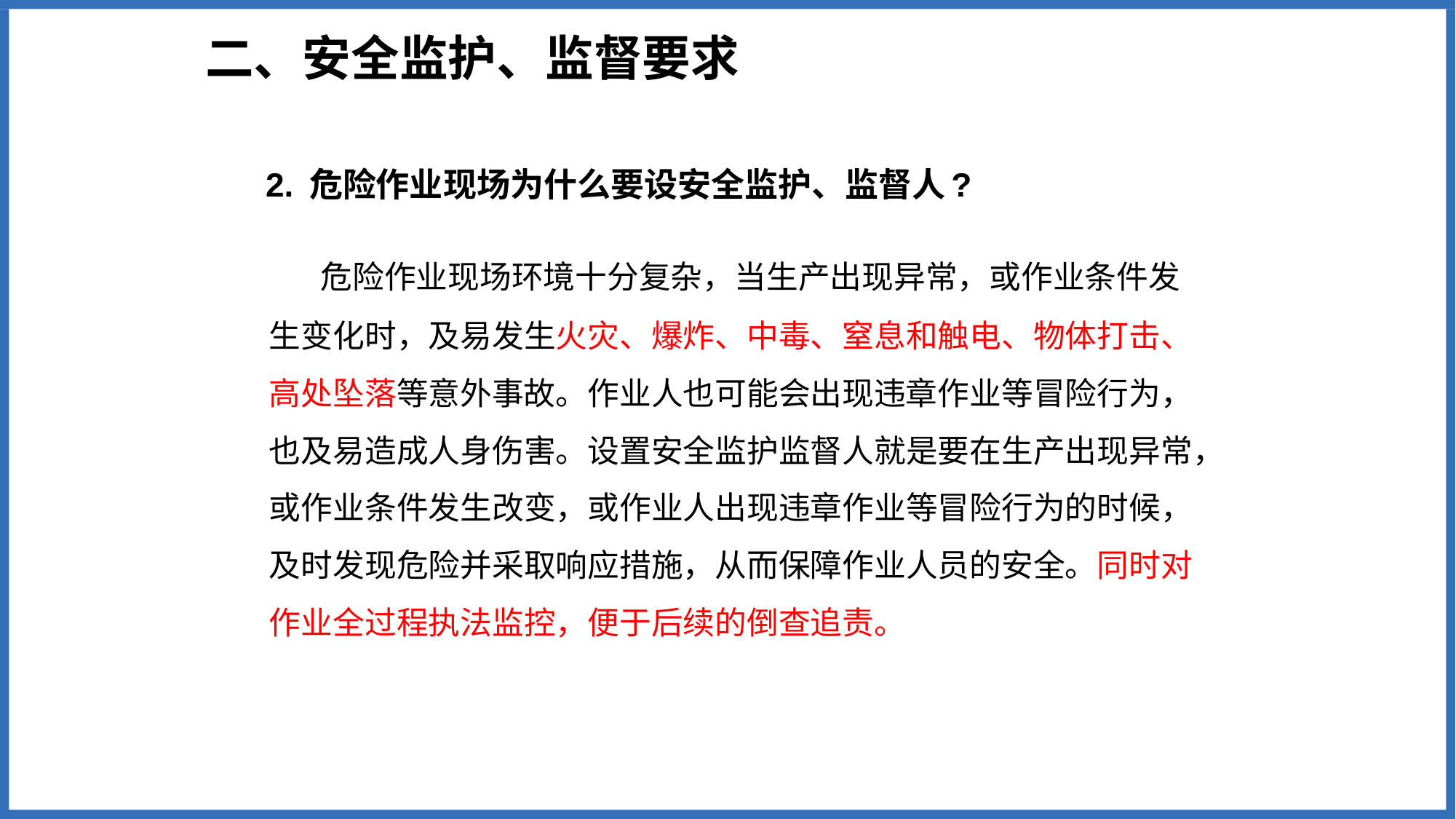

二、安全监护、监督要求
# 2. 危险作业现场为什么要设安全监护、监督人?
       危险作业现场环境十分复杂，当生产出现异常，或作业条件发生变化时，及易发生火灾、爆炸、中毒、窒息和触电、物体打击、高处坠落等意外事故。作业人也可能会出现违章作业等冒险行为，也及易造成人身伤害。设置安全监护监督人就是要在生产出现异常，或作业条件发生改变，或作业人出现违章作业等冒险行为的时候，及时发现危险并采取响应措施，从而保障作业人员的安全。同时对作业全过程执法监控，便于后续的倒查追责。